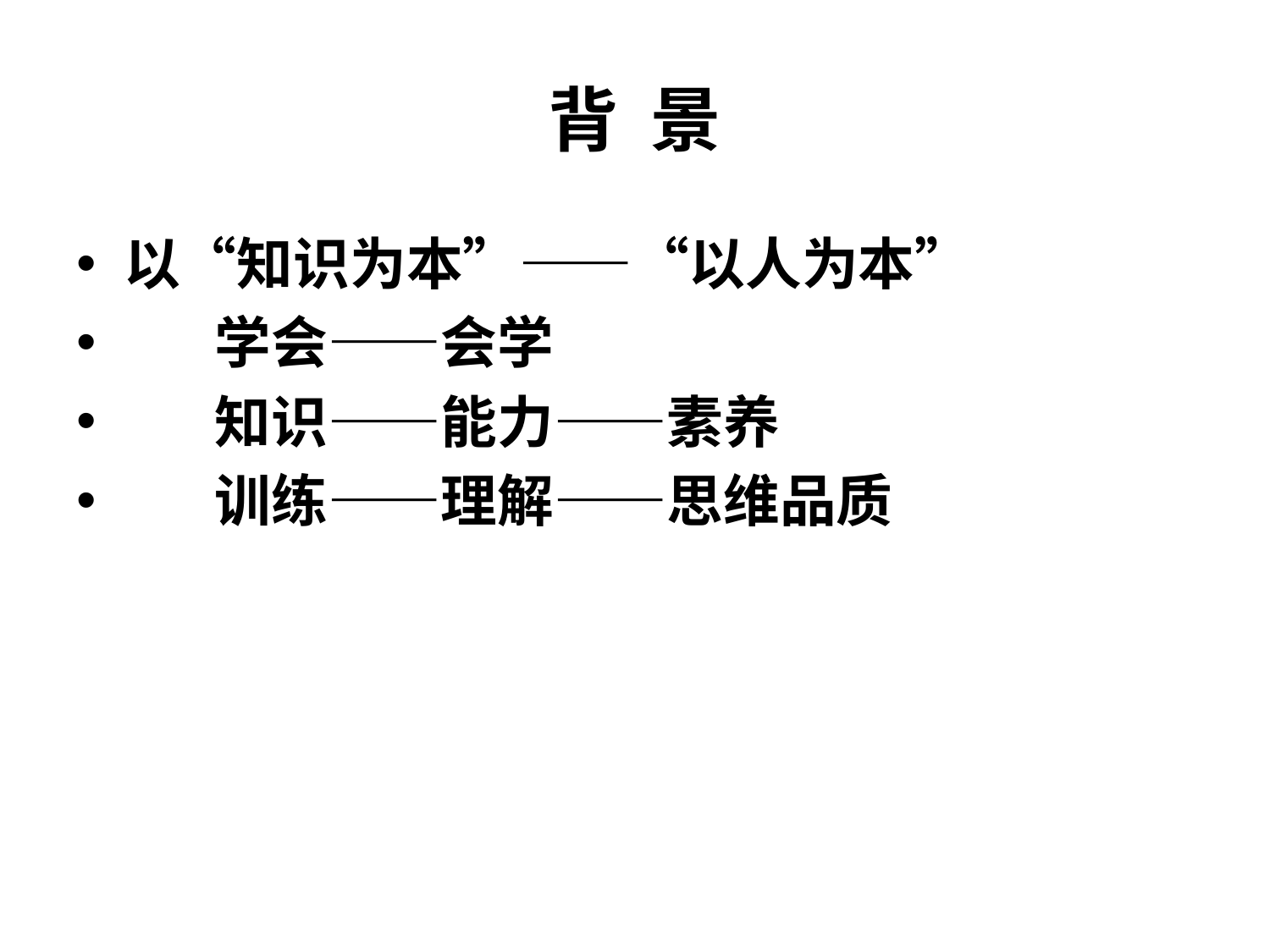

# 背  景
以“知识为本”——“以人为本”
      学会——会学
      知识——能力——素养
      训练——理解——思维品质